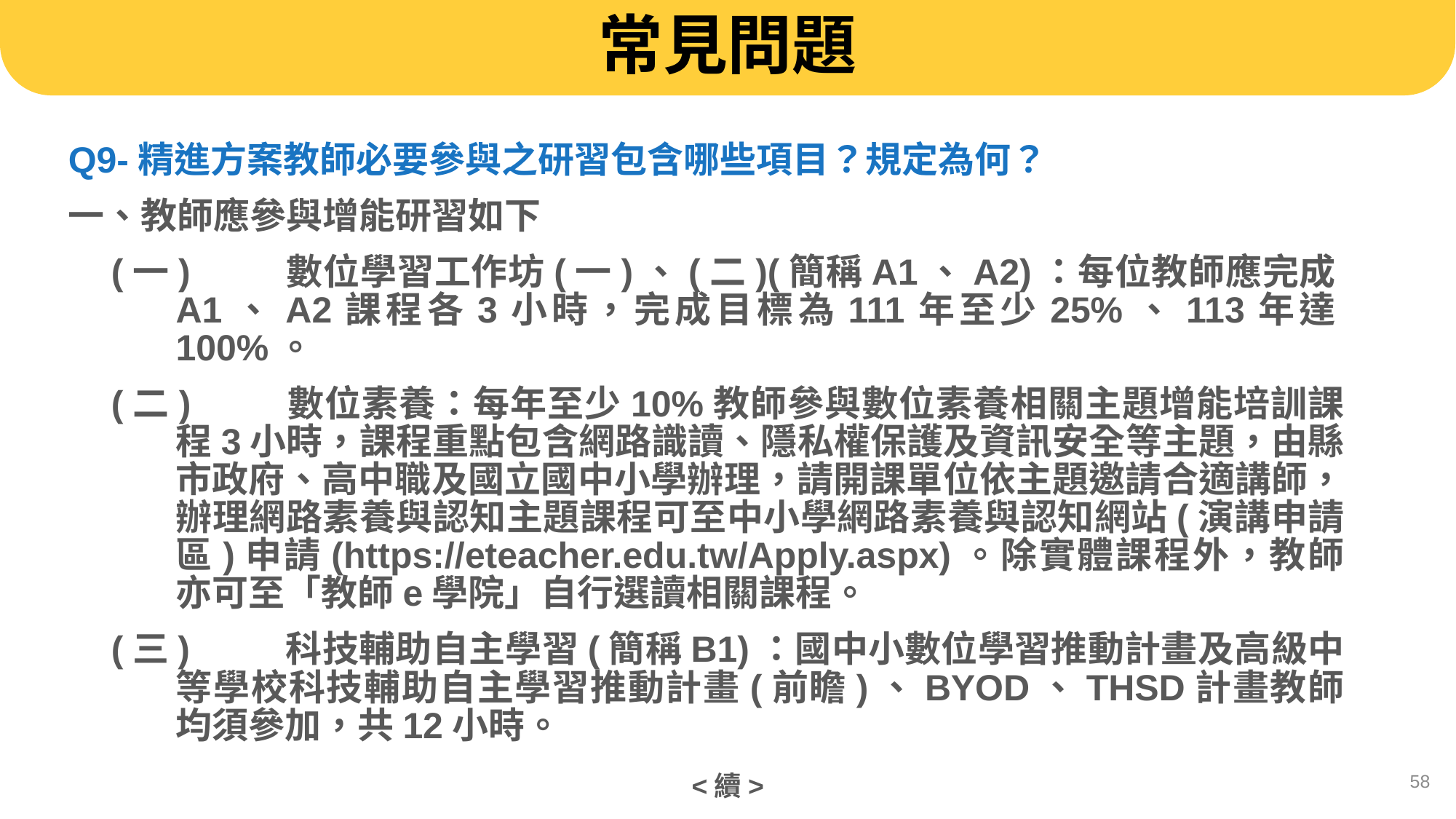

# 常見問題
Q9-精進方案教師必要參與之研習包含哪些項目？規定為何？
一、教師應參與增能研習如下
(一)	數位學習工作坊(一)、(二)(簡稱A1、A2)：每位教師應完成A1、A2課程各3小時，完成目標為111年至少25%、113年達100%。
(二)	數位素養：每年至少10%教師參與數位素養相關主題增能培訓課程3小時，課程重點包含網路識讀、隱私權保護及資訊安全等主題，由縣市政府、高中職及國立國中小學辦理，請開課單位依主題邀請合適講師，辦理網路素養與認知主題課程可至中小學網路素養與認知網站(演講申請區)申請(https://eteacher.edu.tw/Apply.aspx)。除實體課程外，教師亦可至「教師e學院」自行選讀相關課程。
(三)	科技輔助自主學習(簡稱B1)：國中小數位學習推動計畫及高級中等學校科技輔助自主學習推動計畫(前瞻)、BYOD、THSD計畫教師均須參加，共12小時。
<續>
58